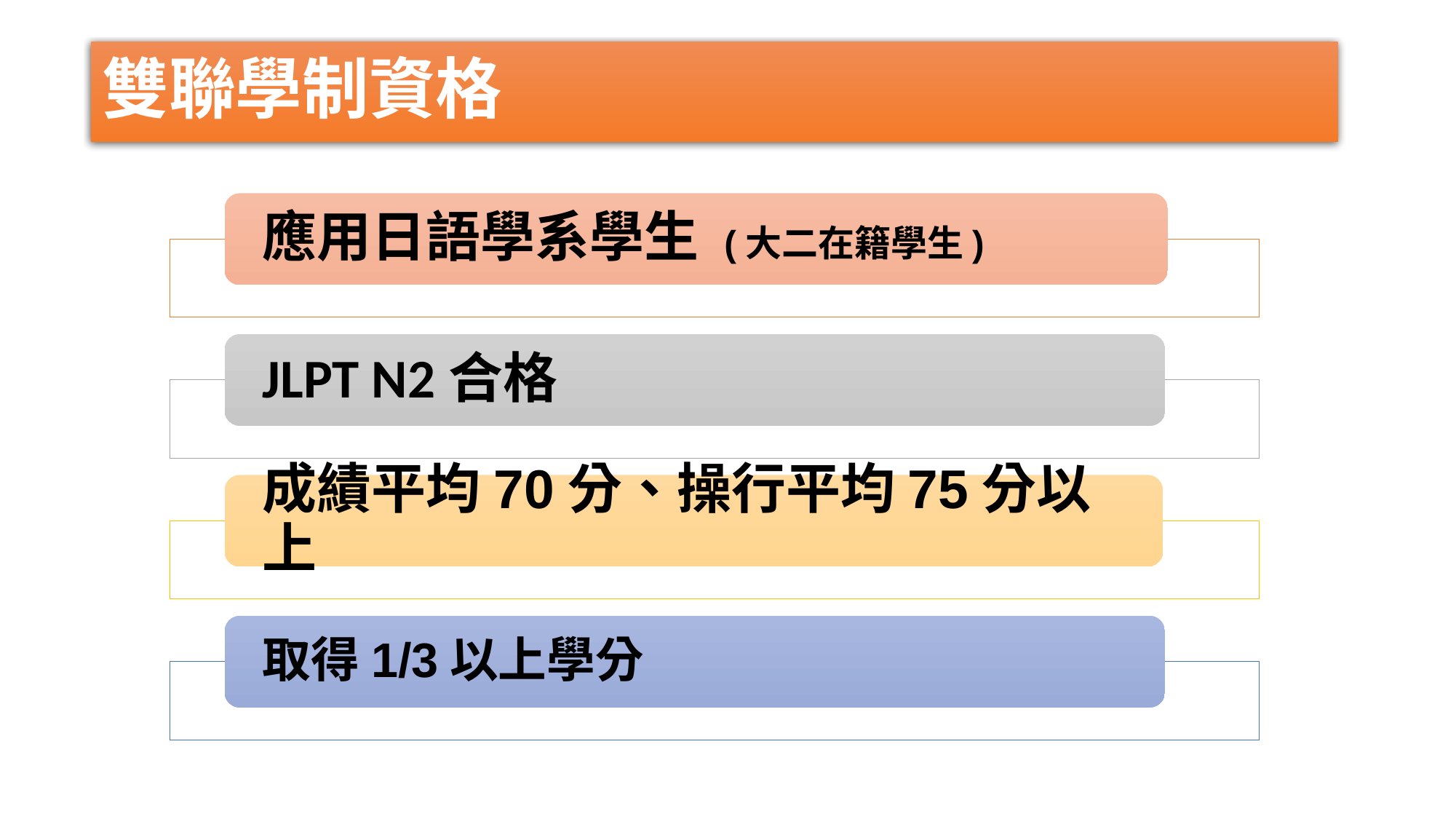

# 雙聯學制資格
應用日語學系學生 (大二在籍學生)
JLPT N2合格
成績平均70分、操行平均75分以上
取得1/3以上學分